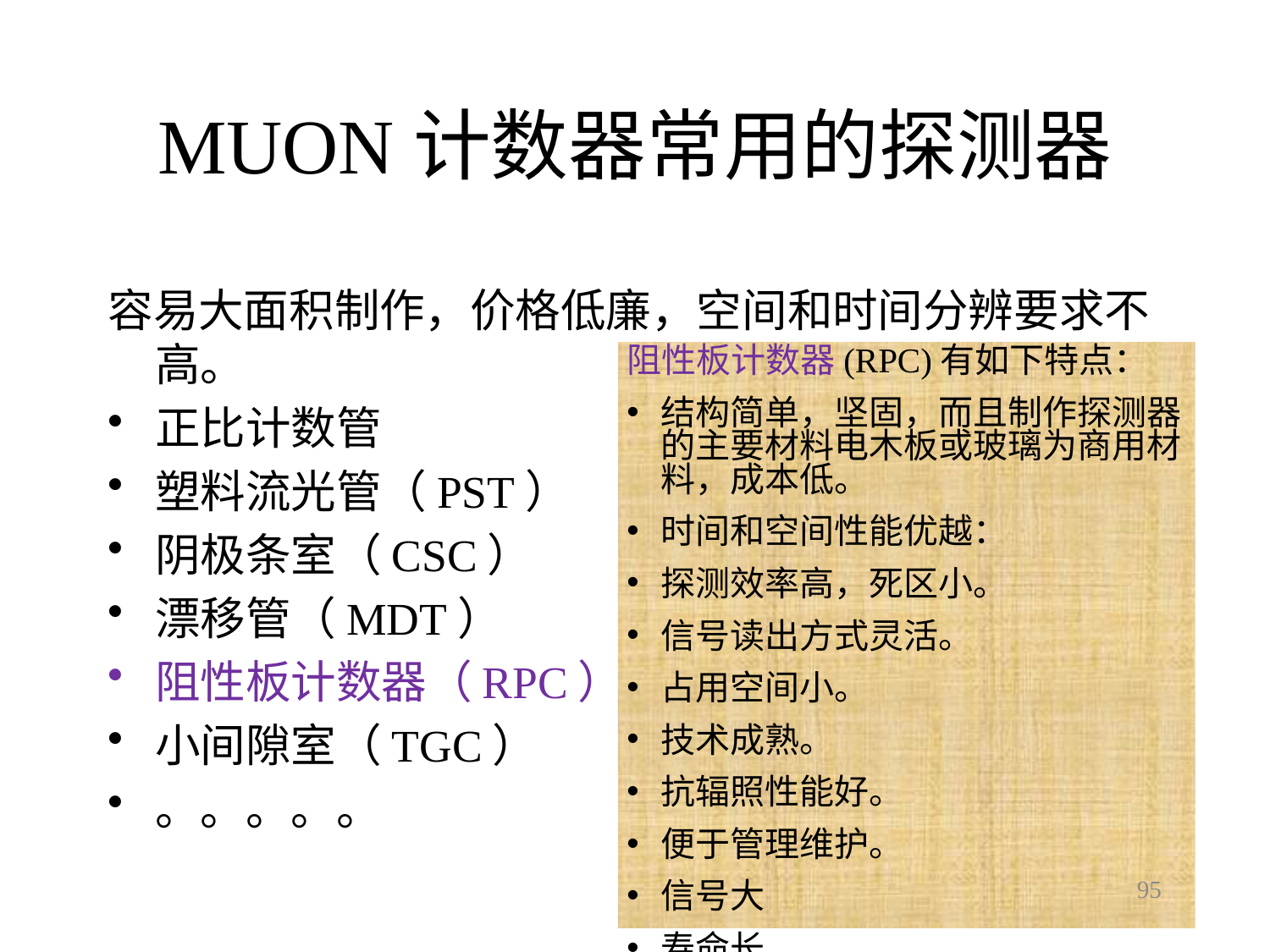

# MUON计数器常用的探测器
容易大面积制作，价格低廉，空间和时间分辨要求不高。
正比计数管
塑料流光管（PST）
阴极条室（CSC）
漂移管（MDT）
阻性板计数器（RPC）
小间隙室（TGC）
。。。。。
阻性板计数器(RPC)有如下特点：
结构简单，坚固，而且制作探测器的主要材料电木板或玻璃为商用材料，成本低。
时间和空间性能优越：
探测效率高，死区小。
信号读出方式灵活。
占用空间小。
技术成熟。
抗辐照性能好。
便于管理维护。
信号大
寿命长。
95